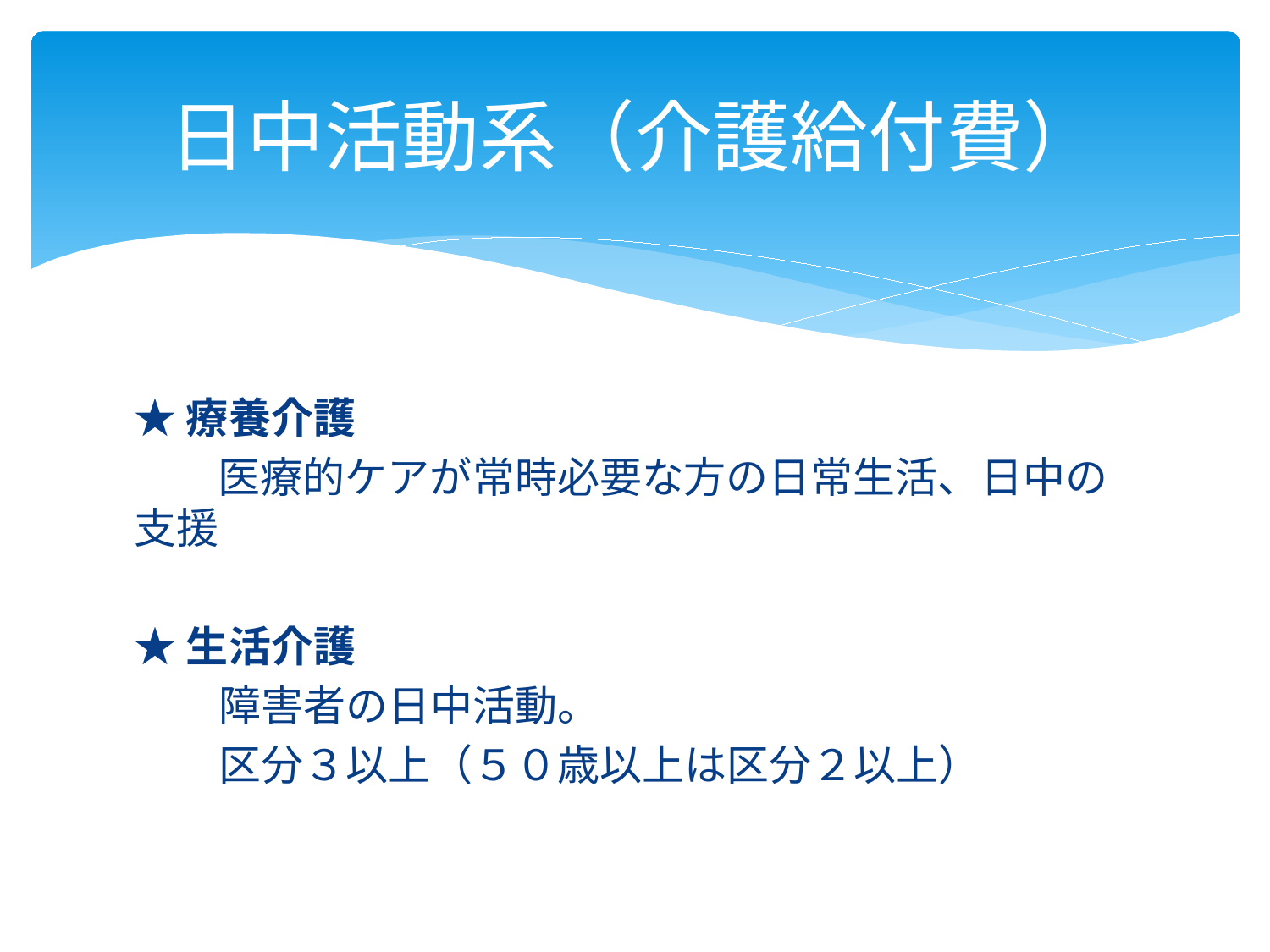

# 日中活動系（介護給付費）

★療養介護
　　医療的ケアが常時必要な方の日常生活、日中の支援

★生活介護
　　障害者の日中活動。
　　区分３以上（５０歳以上は区分２以上）